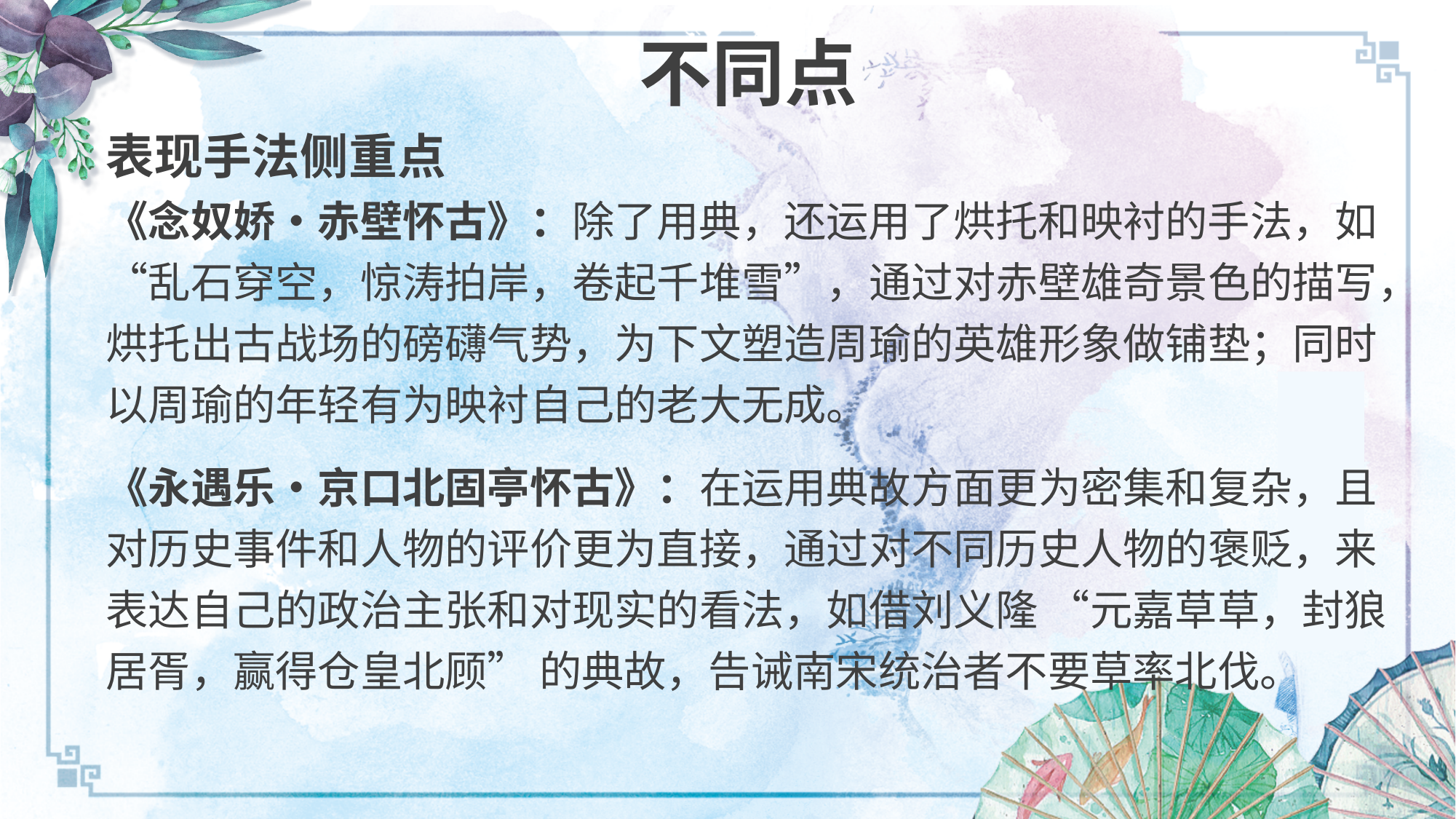

不同点
表现手法侧重点
《念奴娇・赤壁怀古》：除了用典，还运用了烘托和映衬的手法，如 “乱石穿空，惊涛拍岸，卷起千堆雪”，通过对赤壁雄奇景色的描写，烘托出古战场的磅礴气势，为下文塑造周瑜的英雄形象做铺垫；同时以周瑜的年轻有为映衬自己的老大无成。

《永遇乐・京口北固亭怀古》：在运用典故方面更为密集和复杂，且对历史事件和人物的评价更为直接，通过对不同历史人物的褒贬，来表达自己的政治主张和对现实的看法，如借刘义隆 “元嘉草草，封狼居胥，赢得仓皇北顾” 的典故，告诫南宋统治者不要草率北伐。